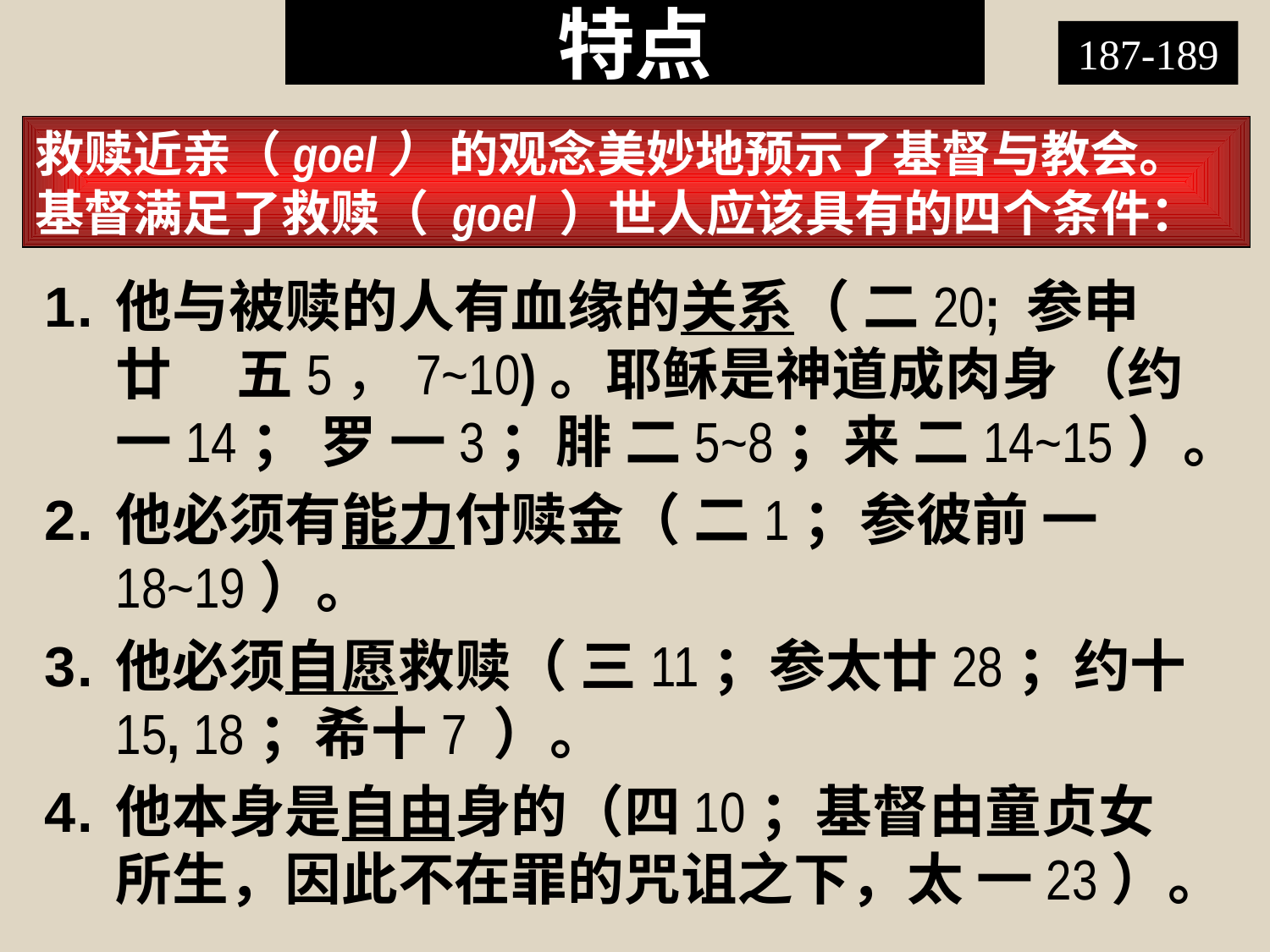

# 特点
187-189
救赎近亲（goel） 的观念美妙地预示了基督与教会。基督满足了救赎（ goel ）世人应该具有的四个条件：
他与被赎的人有血缘的关系（ 二20; 参申廿     五5，7~10)。耶稣是神道成肉身 （约 一14； 罗 一3；腓 二5~8；来 二14~15）。
他必须有能力付赎金（ 二1；参彼前 一18~19）。
他必须自愿救赎（ 三11；参太廿28；约十15, 18；希十7 ）。
他本身是自由身的（四10；基督由童贞女所生，因此不在罪的咒诅之下，太 一23）。